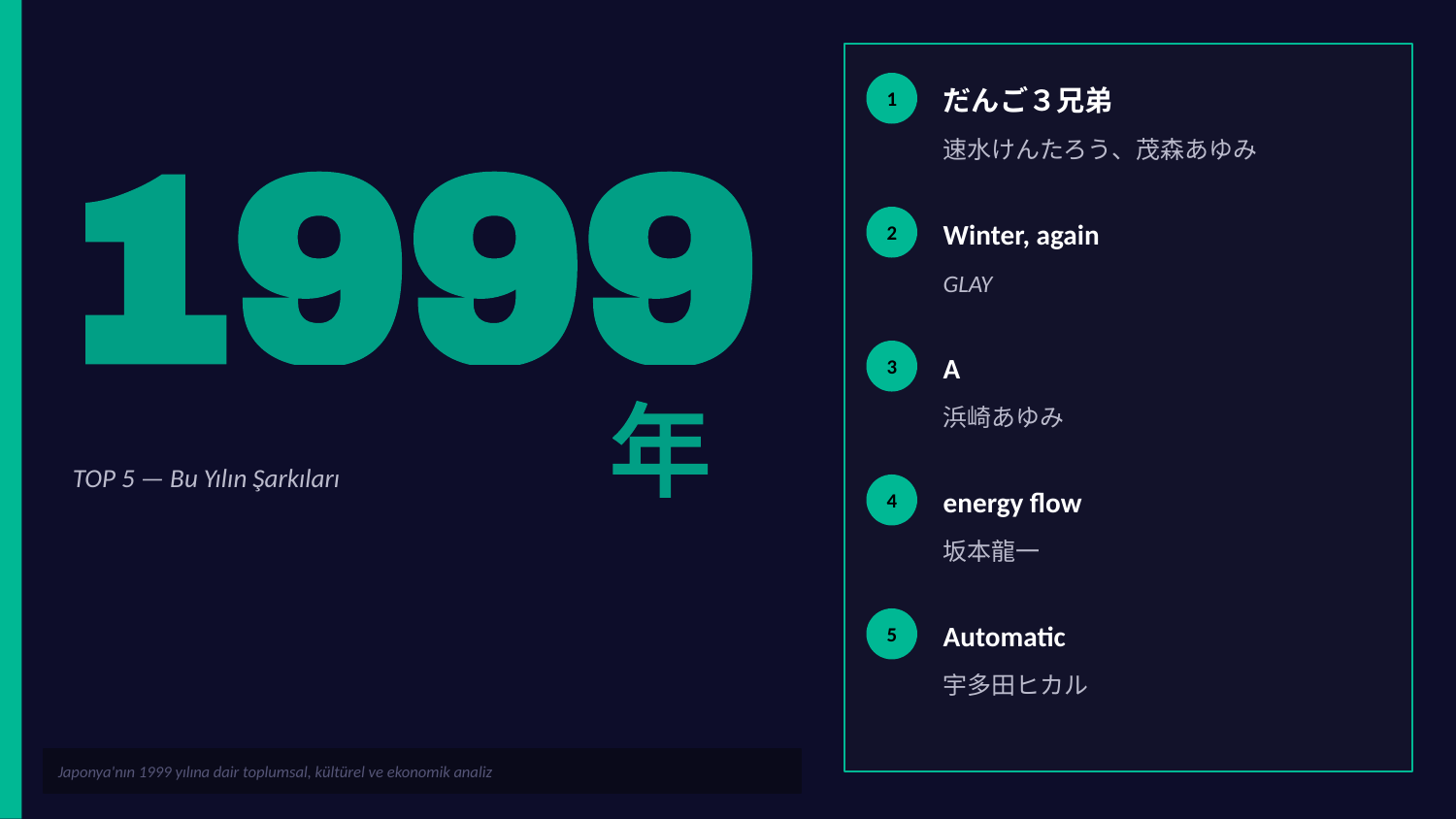

だんご３兄弟
1999

1
速水けんたろう、茂森あゆみ
Winter, again

2
GLAY
A

3
年
浜崎あゆみ
TOP 5 — Bu Yılın Şarkıları
energy flow

4
坂本龍一
Automatic

5
宇多田ヒカル

Japonya'nın 1999 yılına dair toplumsal, kültürel ve ekonomik analiz